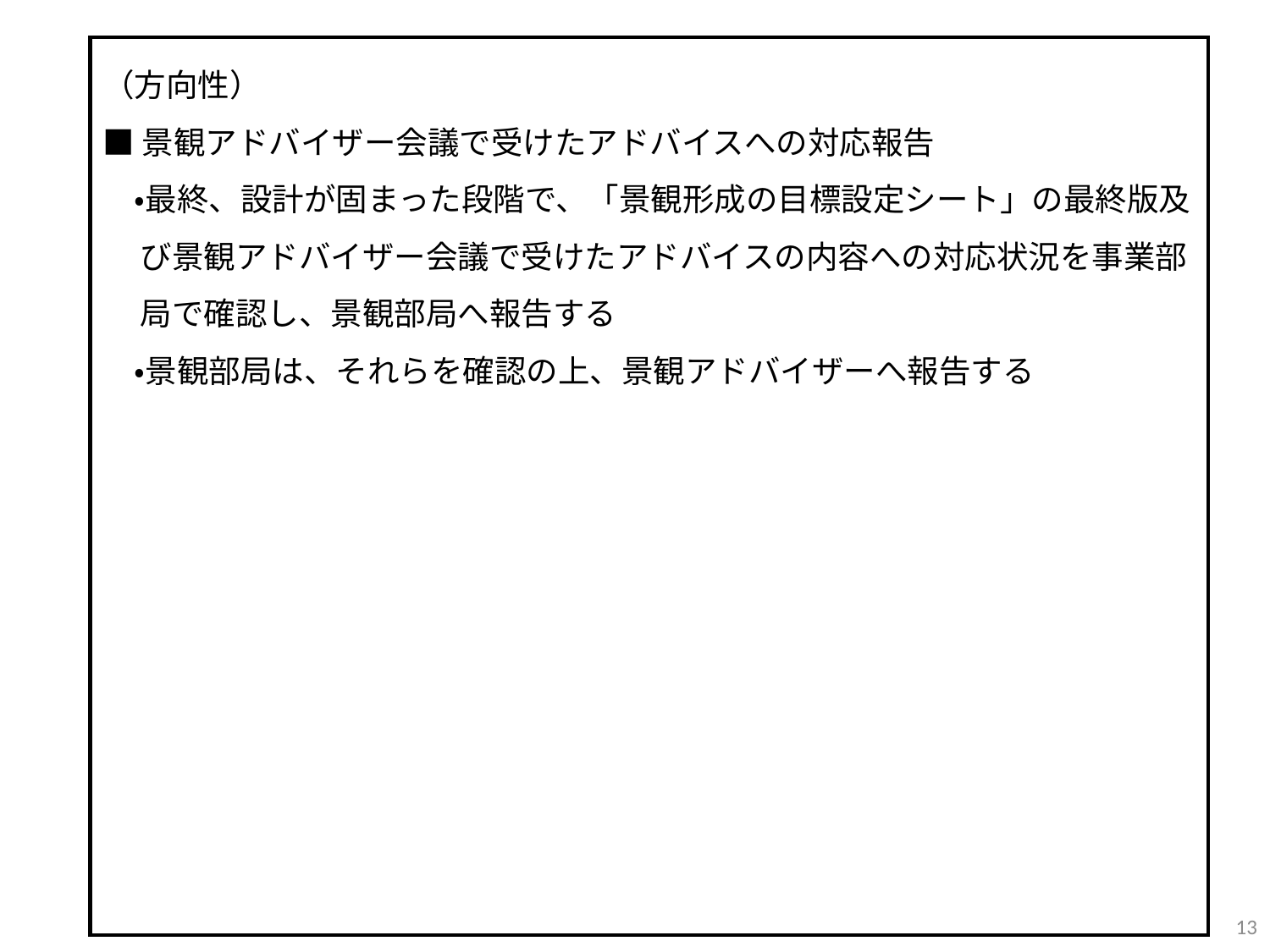

（方向性）
■景観アドバイザー会議で受けたアドバイスへの対応報告
　・最終、設計が固まった段階で、「景観形成の目標設定シート」の最終版及び景観アドバイザー会議で受けたアドバイスの内容への対応状況を事業部局で確認し、景観部局へ報告する
　・景観部局は、それらを確認の上、景観アドバイザーへ報告する
13